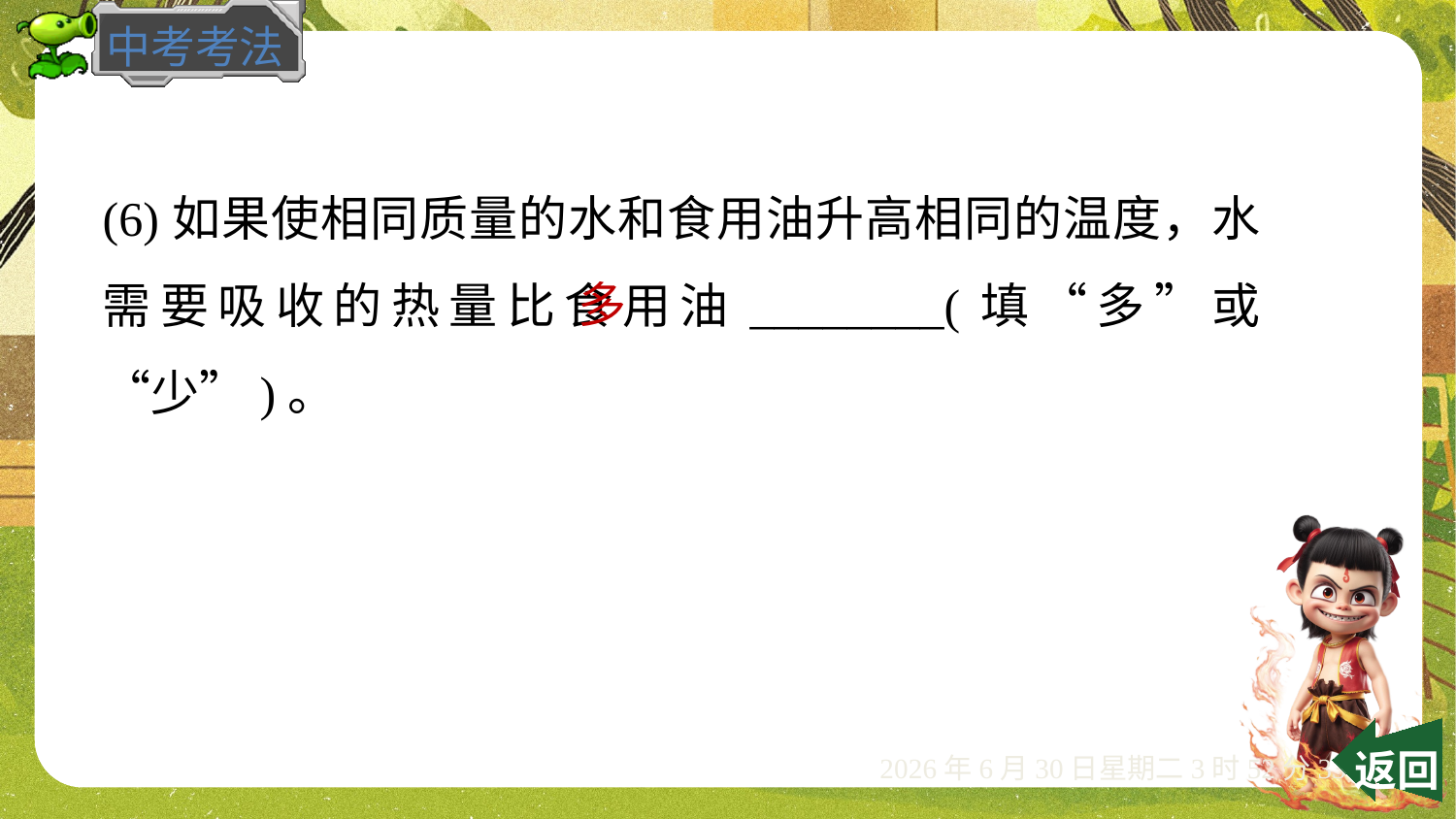

(6)如果使相同质量的水和食用油升高相同的温度，水需要吸收的热量比食用油________(填“多”或“少”)。
多
 返回